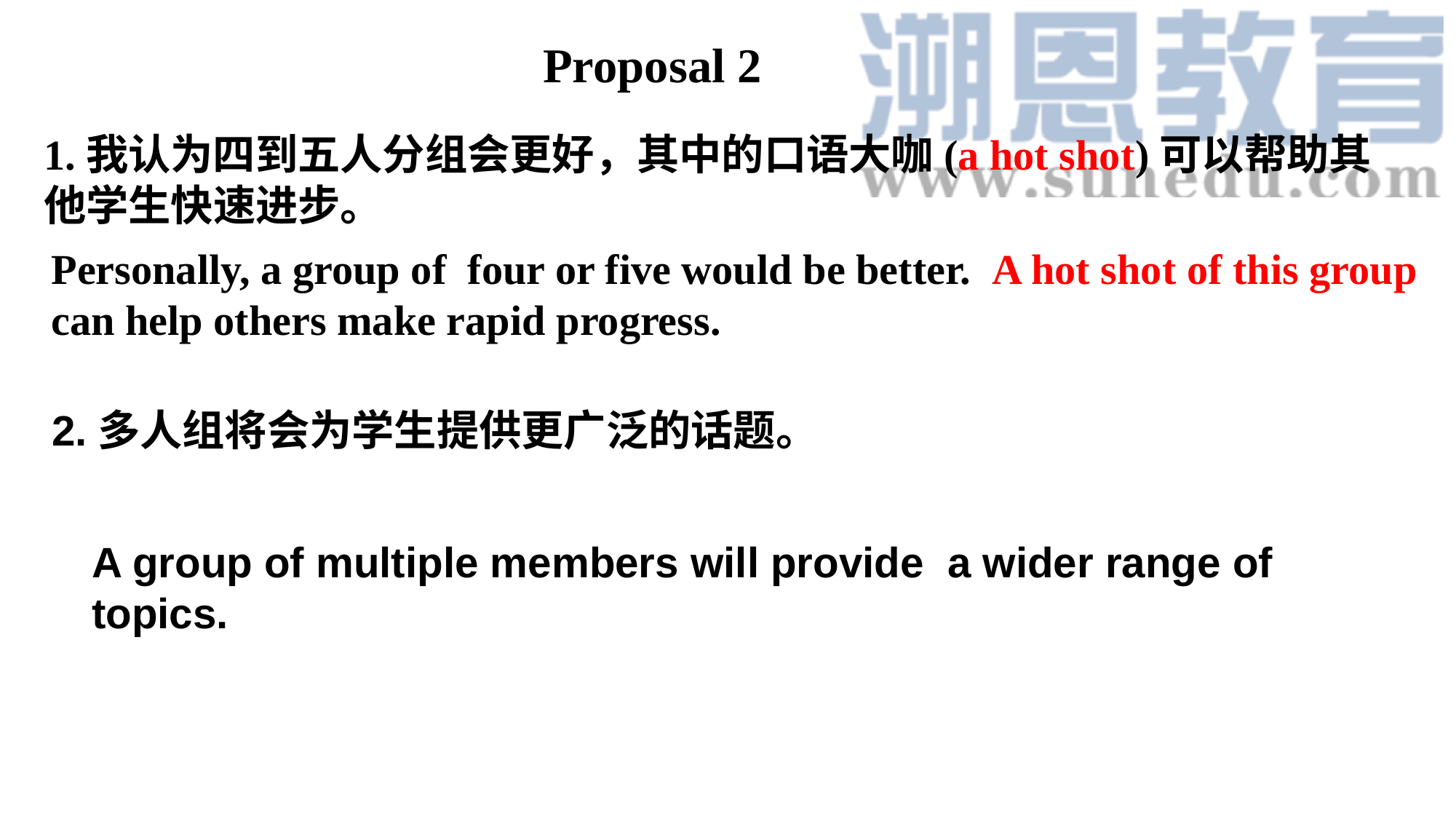

Proposal 2
1.我认为四到五人分组会更好，其中的口语大咖(a hot shot)可以帮助其他学生快速进步。
Personally, a group of  four or five would be better.  A hot shot of this group can help others make rapid progress.
2.多人组将会为学生提供更广泛的话题。

A group of multiple members will provide  a wider range of topics.